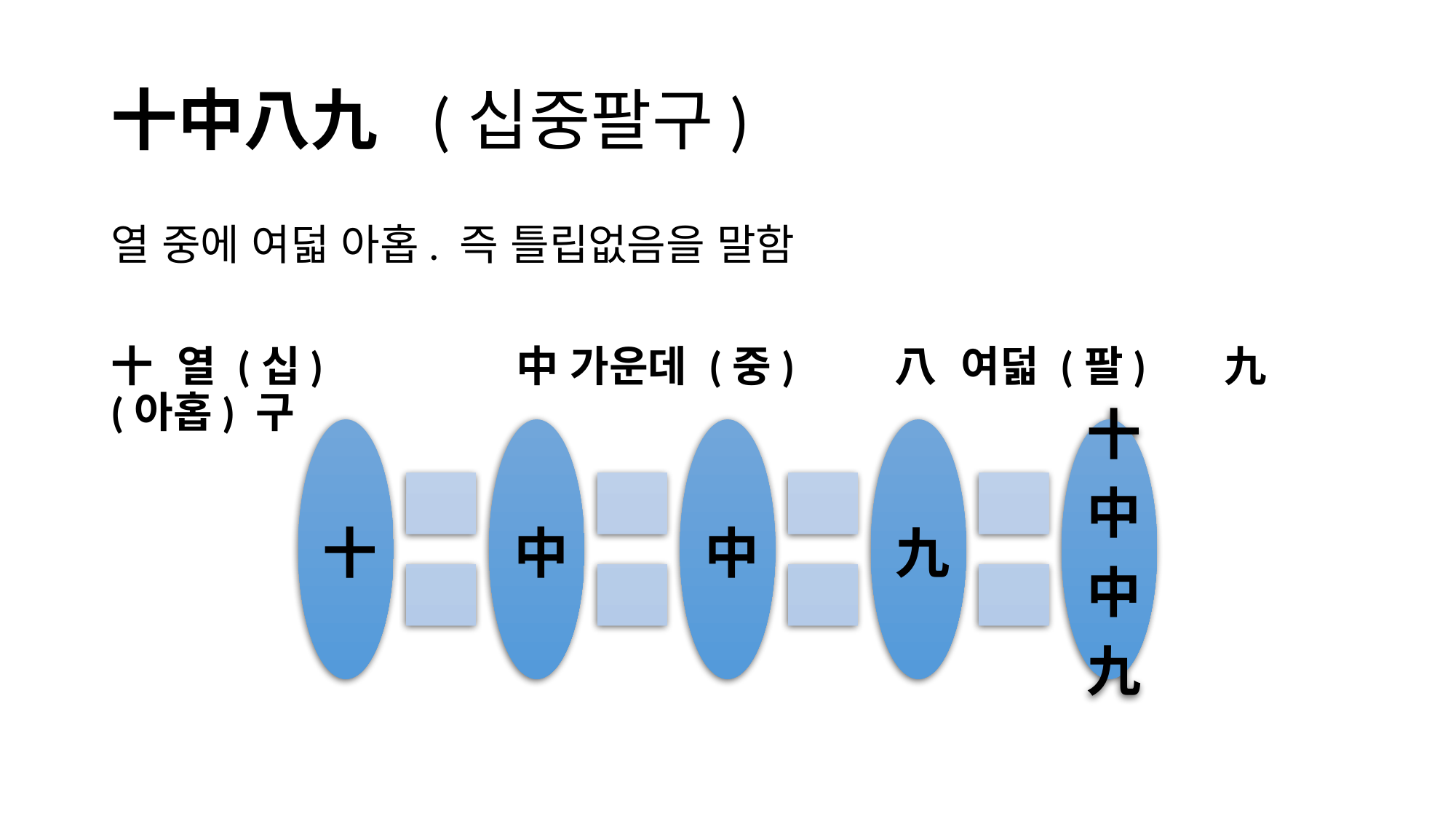

# 十中八九  (십중팔구)
열 중에 여덟 아홉. 즉 틀립없음을 말함

十  열 (십) 	       中 가운데 (중)   	 八  여덟 (팔)       九  (아홉) 구

十
中
中
九
十中中九